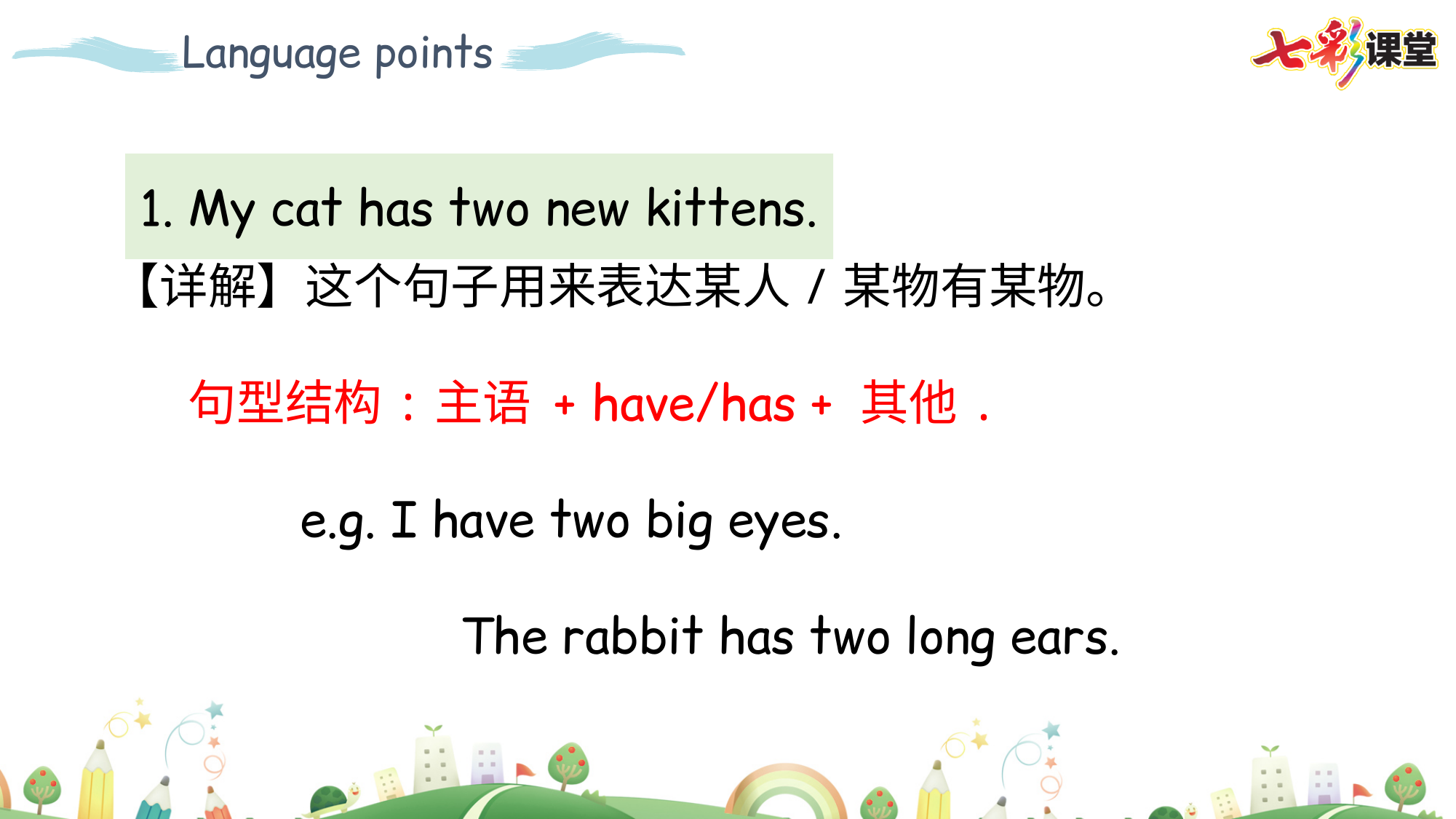

Language points

【详解】这个句子用来表达某人/某物有某物。
      句型结构:主语 + have/has + 其他.
             e.g. I have two big eyes.
            The rabbit has two long ears.
1. My cat has two new kittens.